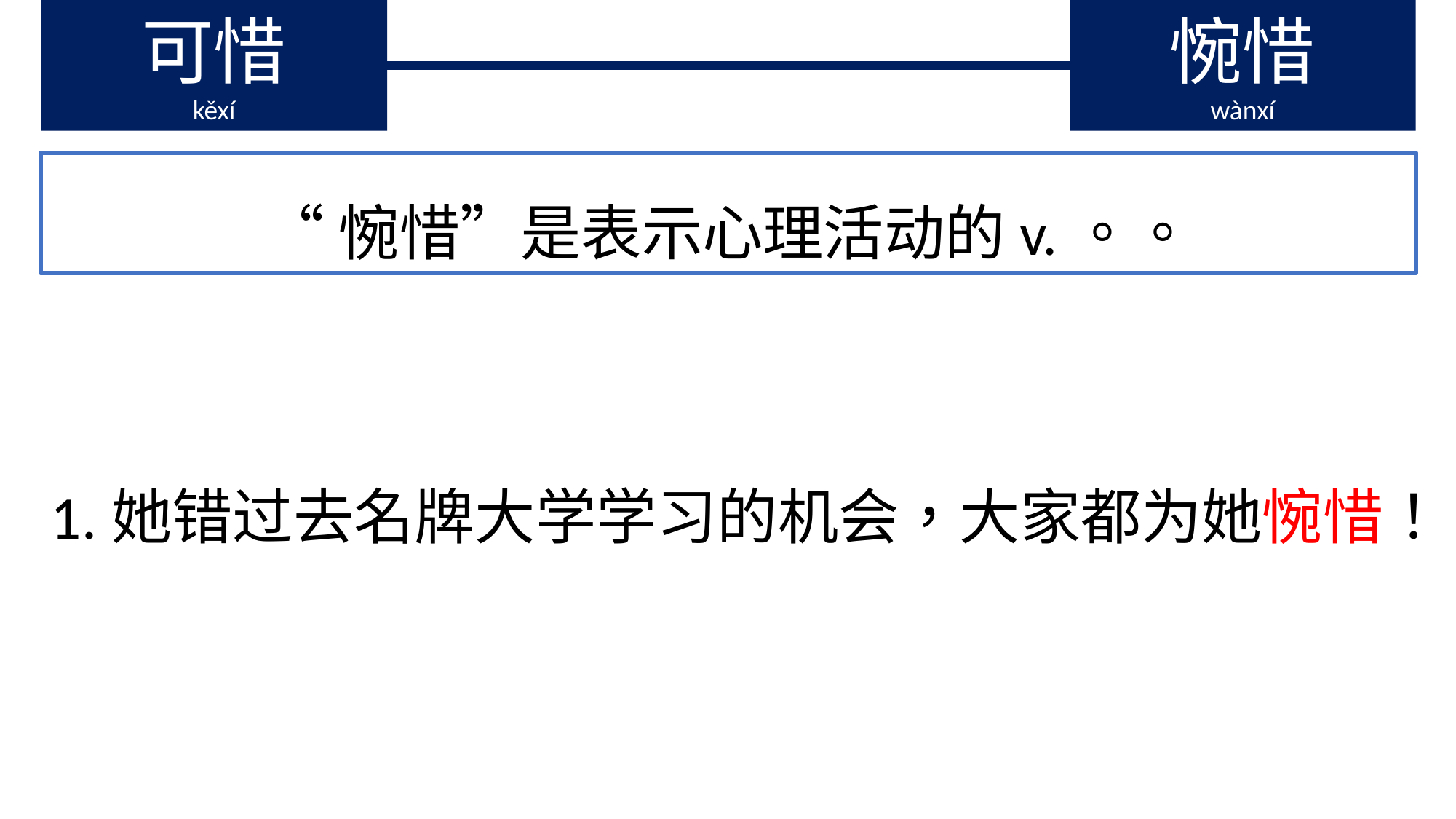

可惜
kěxí
惋惜
wànxí
“惋惜”是表示心理活动的v.。。
1.她错过去名牌大学学习的机会，大家都为她惋惜！